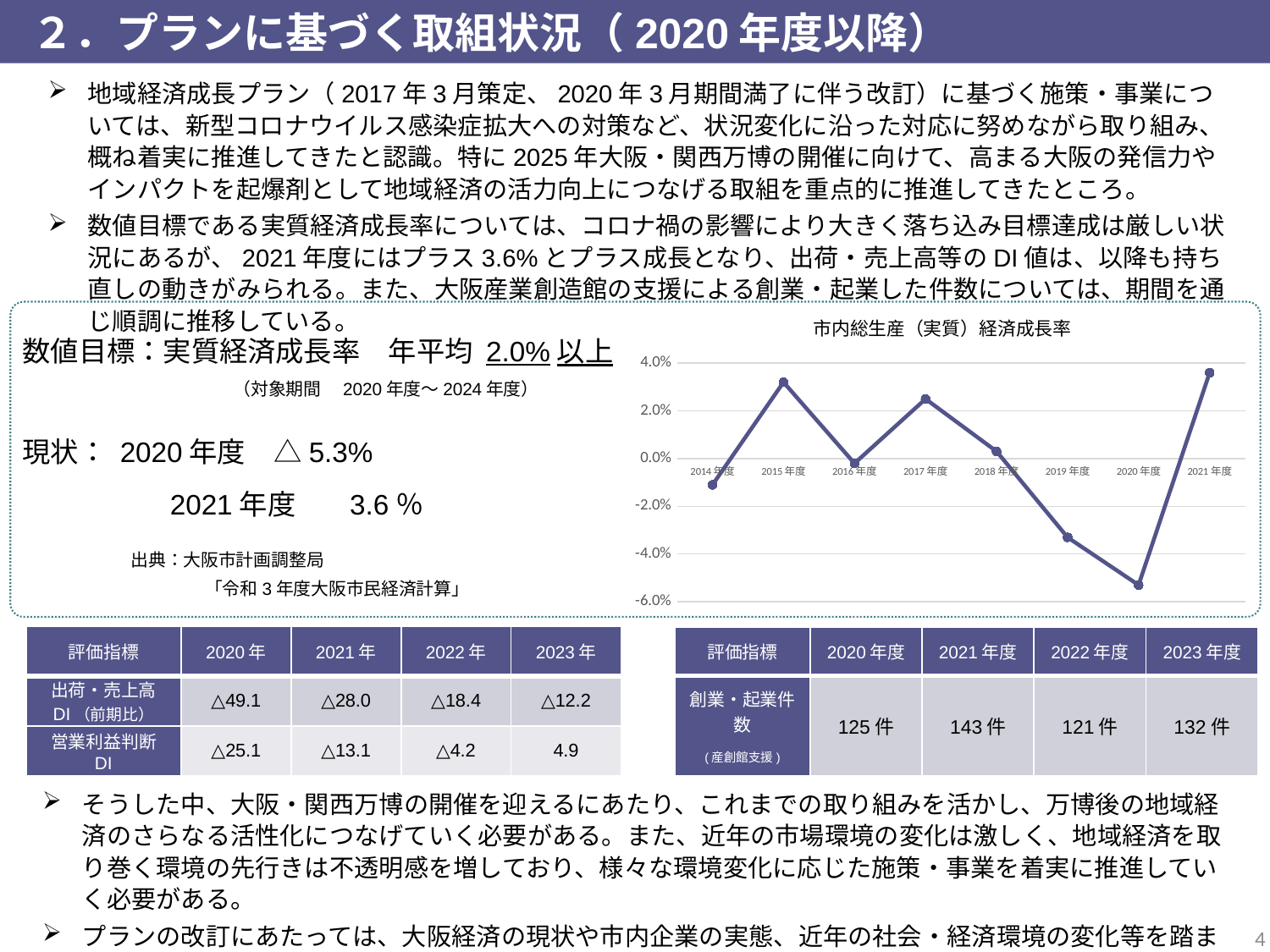

２．プランに基づく取組状況（2020年度以降）
地域経済成長プラン（2017年3月策定、2020年3月期間満了に伴う改訂）に基づく施策・事業については、新型コロナウイルス感染症拡大への対策など、状況変化に沿った対応に努めながら取り組み、概ね着実に推進してきたと認識。特に2025年大阪・関西万博の開催に向けて、高まる大阪の発信力やインパクトを起爆剤として地域経済の活力向上につなげる取組を重点的に推進してきたところ。
数値目標である実質経済成長率については、コロナ禍の影響により大きく落ち込み目標達成は厳しい状況にあるが、2021年度にはプラス3.6%とプラス成長となり、出荷・売上高等のDI値は、以降も持ち直しの動きがみられる。また、大阪産業創造館の支援による創業・起業した件数については、期間を通じ順調に推移している。

市内総生産（実質）経済成長率

### Chart

| Category | 市内総生産　実質成長率 |
|---|---|
| 2014年度 | -0.011 |
| 2015年度 | 0.032 |
| 2016年度 | -0.002 |
| 2017年度 | 0.025 |
| 2018年度 | 0.003 |
| 2019年度 | -0.033 |
| 2020年度 | -0.053 |
| 2021年度 | 0.036 |
数値目標：実質経済成長率　年平均 2.0%以上
　　　　　　　　　　　　（対象期間　2020年度～2024年度）
現状： 2020年度　△5.3%
　　　　　2021年度　   3.6％

出典：大阪市計画調整局
　　　　 「令和3年度大阪市民経済計算」
| 評価指標 | 2020年 | 2021年 | 2022年 | 2023年 |
| --- | --- | --- | --- | --- |
| 出荷・売上高 DI（前期比） | △49.1 | △28.0 | △18.4 | △12.2 |
| 営業利益判断 DI | △25.1 | △13.1 | △4.2 | 4.9 |
| 評価指標 | 2020年度 | 2021年度 | 2022年度 | 2023年度 |
| --- | --- | --- | --- | --- |
| 創業・起業件数 (産創館支援) | 125件 | 143件 | 121件 | 132件 |
そうした中、大阪・関西万博の開催を迎えるにあたり、これまでの取り組みを活かし、万博後の地域経済のさらなる活性化につなげていく必要がある。また、近年の市場環境の変化は激しく、地域経済を取り巻く環境の先行きは不透明感を増しており、様々な環境変化に応じた施策・事業を着実に推進していく必要がある。
プランの改訂にあたっては、大阪経済の現状や市内企業の実態、近年の社会・経済環境の変化等を踏まえて、今後対応が求められる課題等を各戦略や具体的取組へと反映する。
4